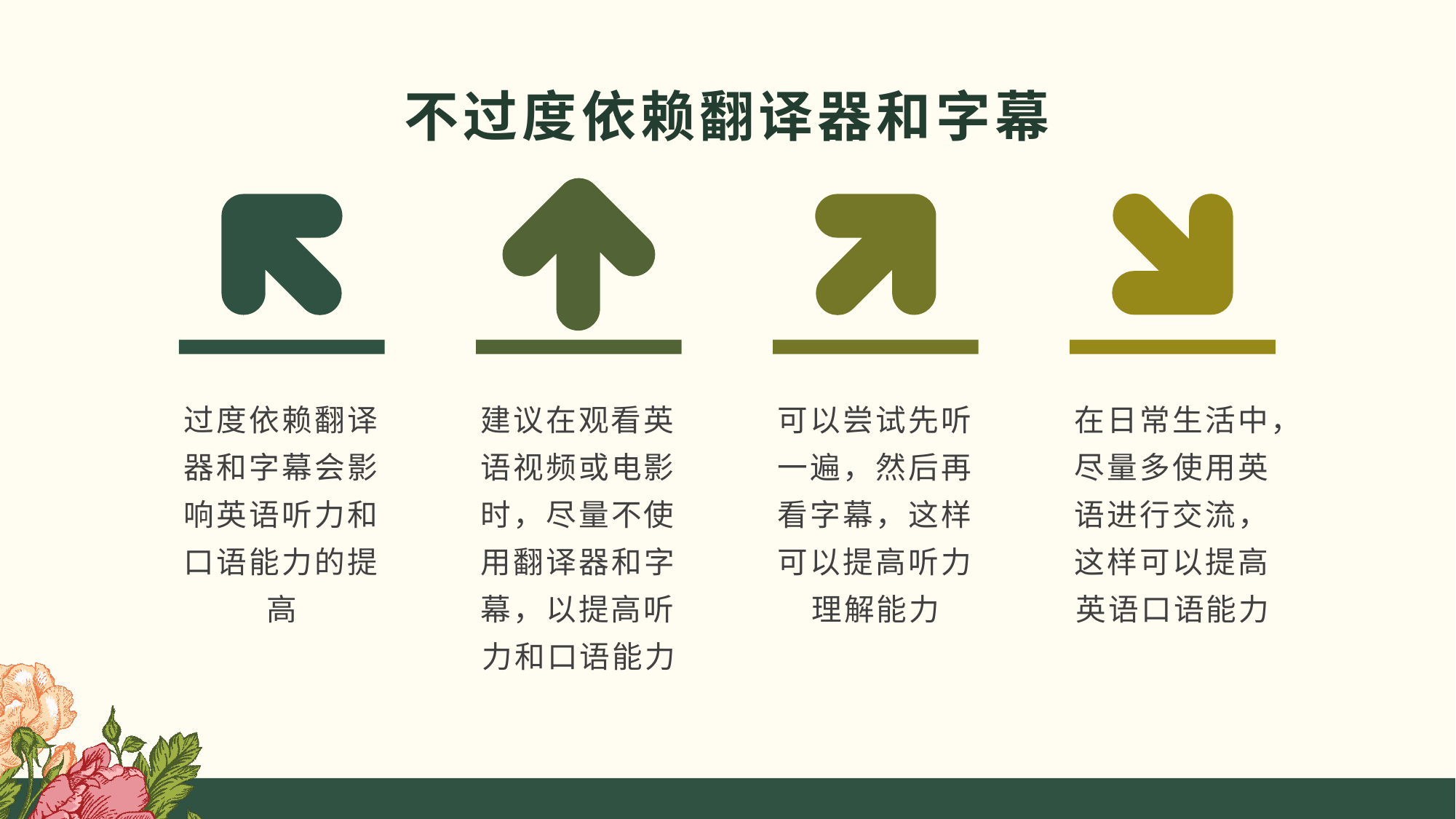

不过度依赖翻译器和字幕

过度依赖翻译器和字幕会影响英语听力和口语能力的提高
建议在观看英语视频或电影时，尽量不使用翻译器和字幕，以提高听力和口语能力
可以尝试先听一遍，然后再看字幕，这样可以提高听力理解能力
在日常生活中，尽量多使用英语进行交流，这样可以提高英语口语能力